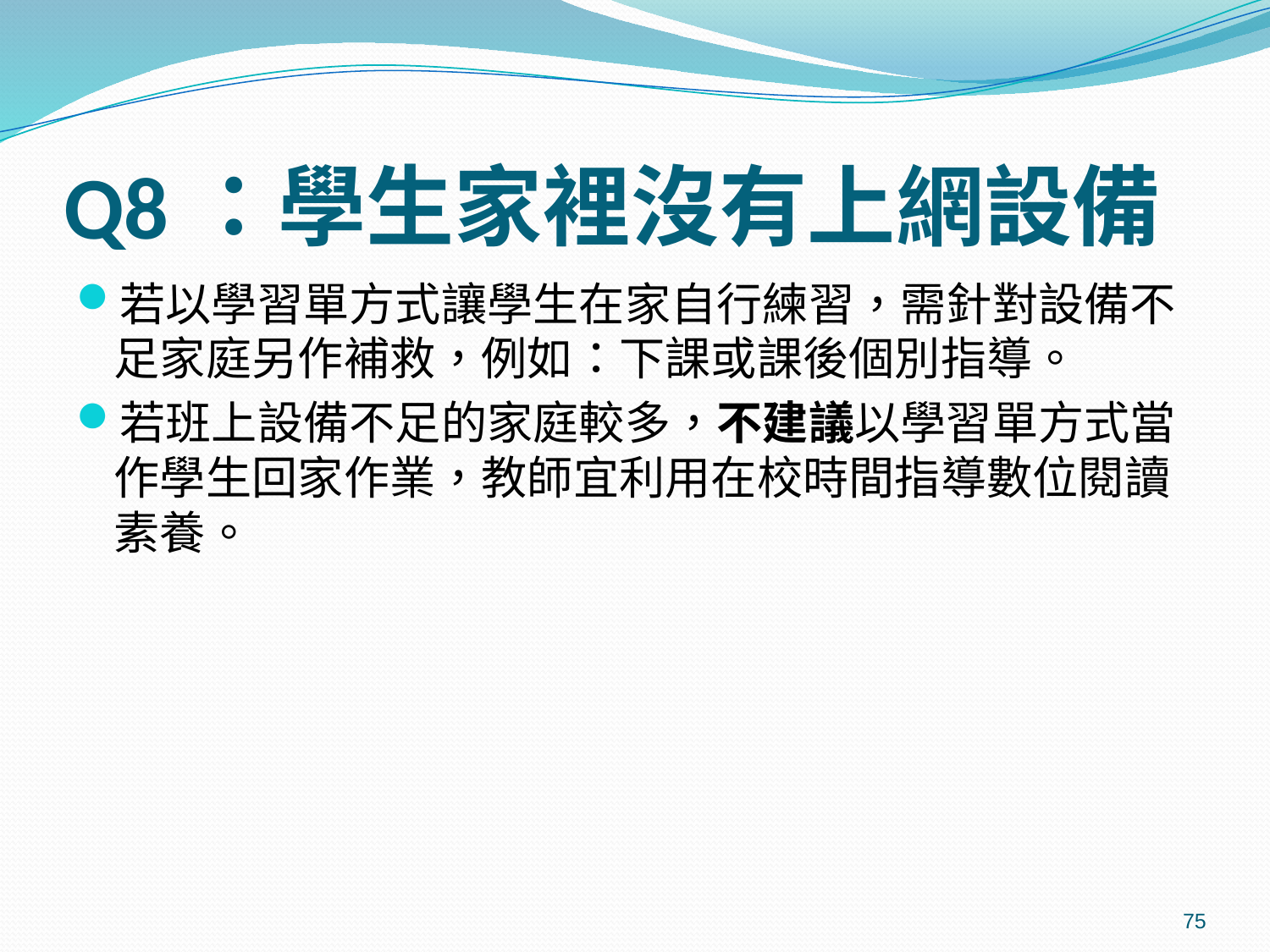

# Q8：學生家裡沒有上網設備
若以學習單方式讓學生在家自行練習，需針對設備不足家庭另作補救，例如：下課或課後個別指導。
若班上設備不足的家庭較多，不建議以學習單方式當作學生回家作業，教師宜利用在校時間指導數位閱讀素養。

75